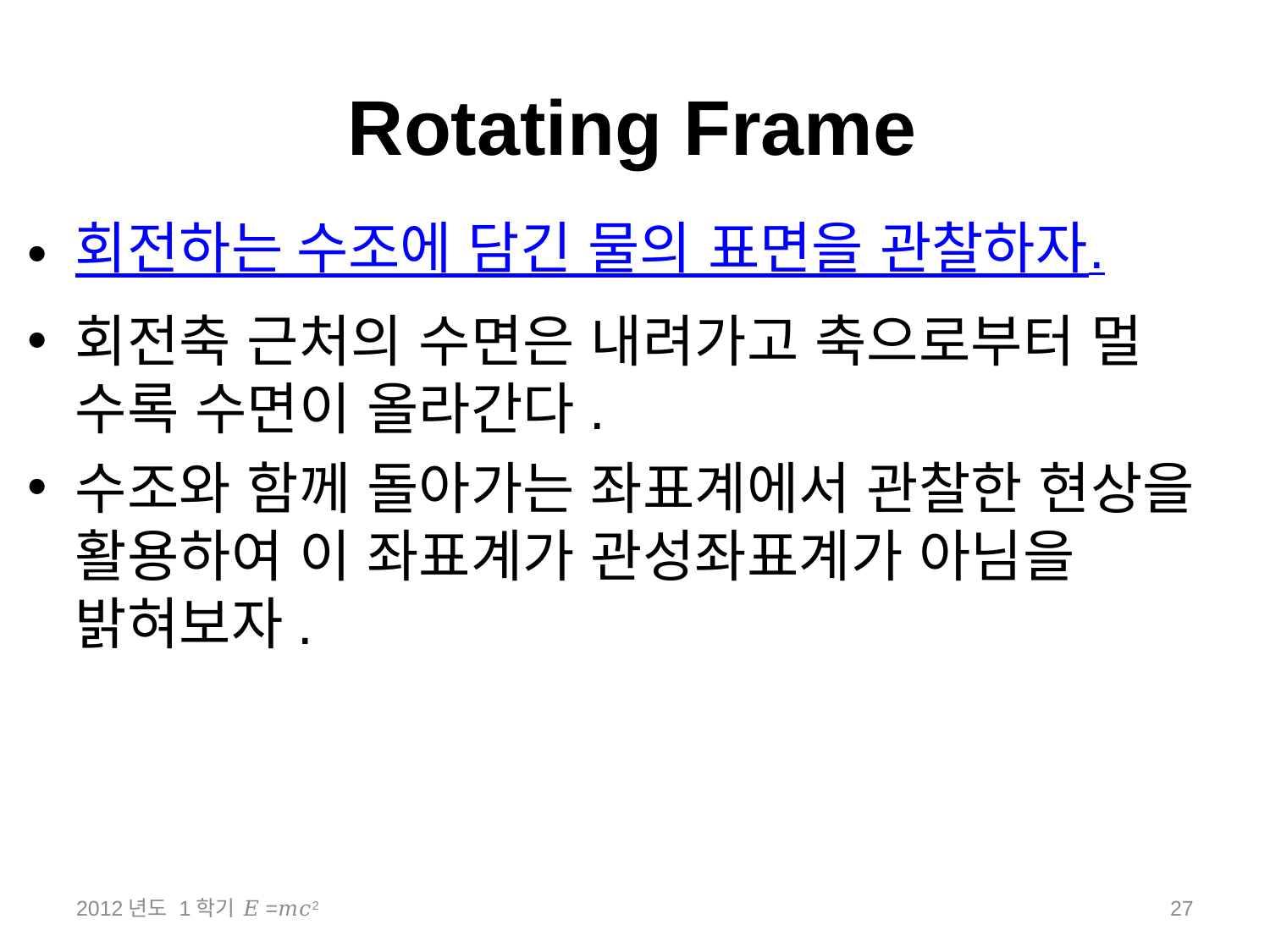

Rotating Frame
회전하는 수조에 담긴 물의 표면을 관찰하자.
회전축 근처의 수면은 내려가고 축으로부터 멀 수록 수면이 올라간다.
수조와 함께 돌아가는 좌표계에서 관찰한 현상을 활용하여 이 좌표계가 관성좌표계가 아님을 밝혀보자.
2012년도 1학기 𝐸=𝑚𝑐2
27